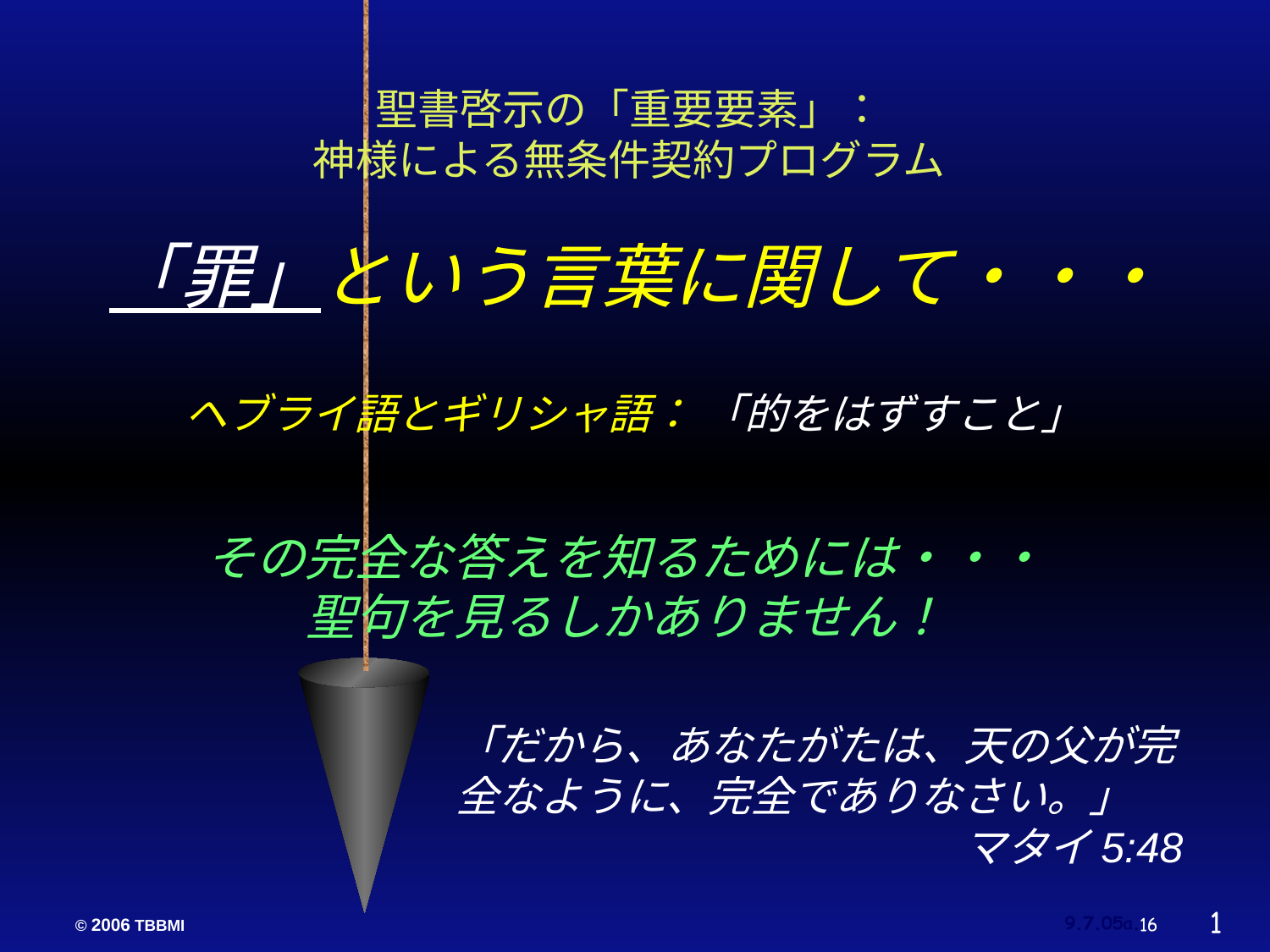

聖書啓示の「重要要素」：
神様による無条件契約プログラム
「罪」という言葉に関して・・・
ヘブライ語とギリシャ語： 「的をはずすこと」
その完全な答えを知るためには・・・
聖句を見るしかありません！

「だから、あなたがたは、天の父が完全なように、完全でありなさい。」
				マタイ5:48
1
16